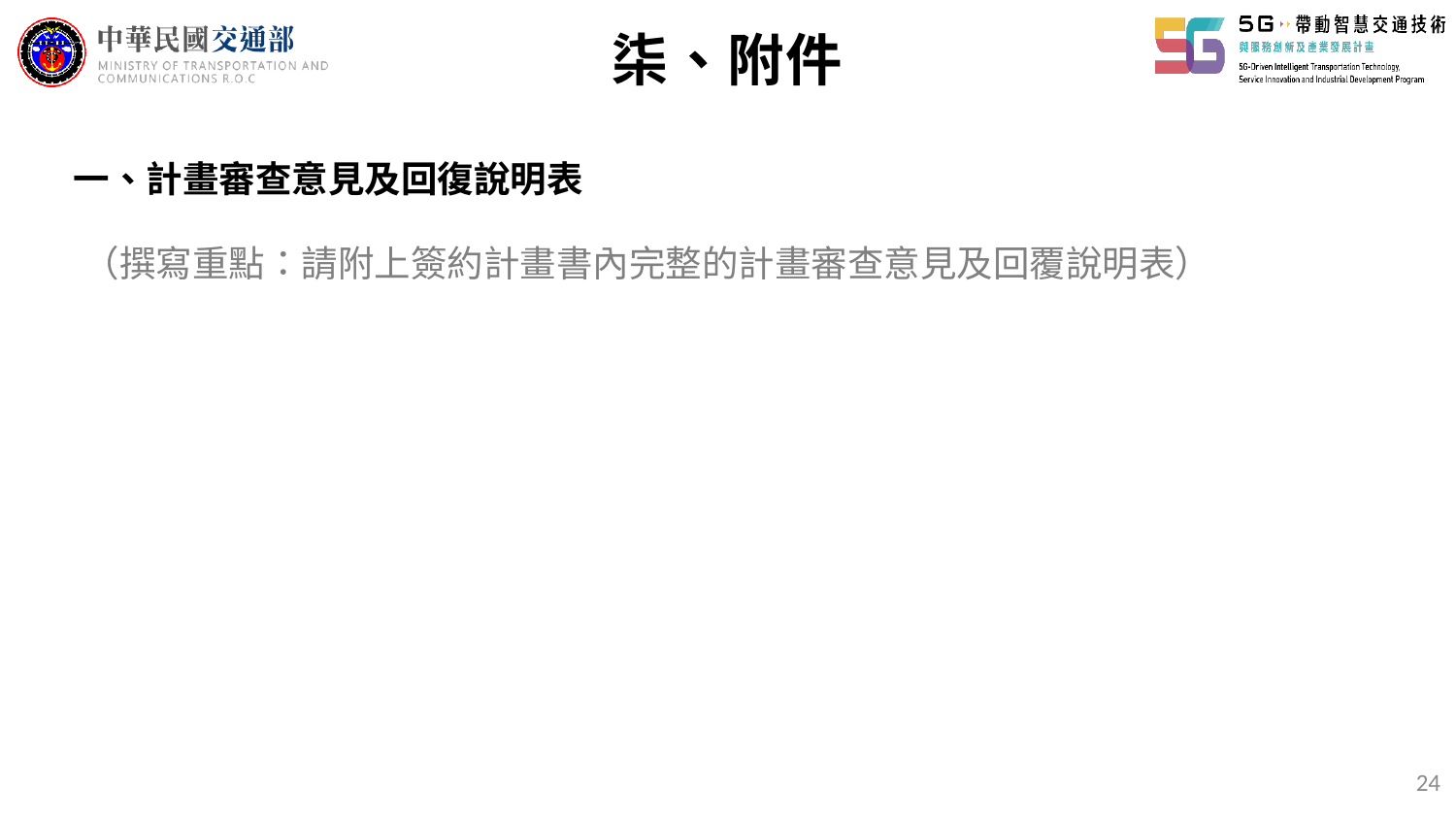

柒、附件
一、計畫審查意見及回復說明表
（撰寫重點：請附上簽約計畫書內完整的計畫審查意見及回覆說明表）
24